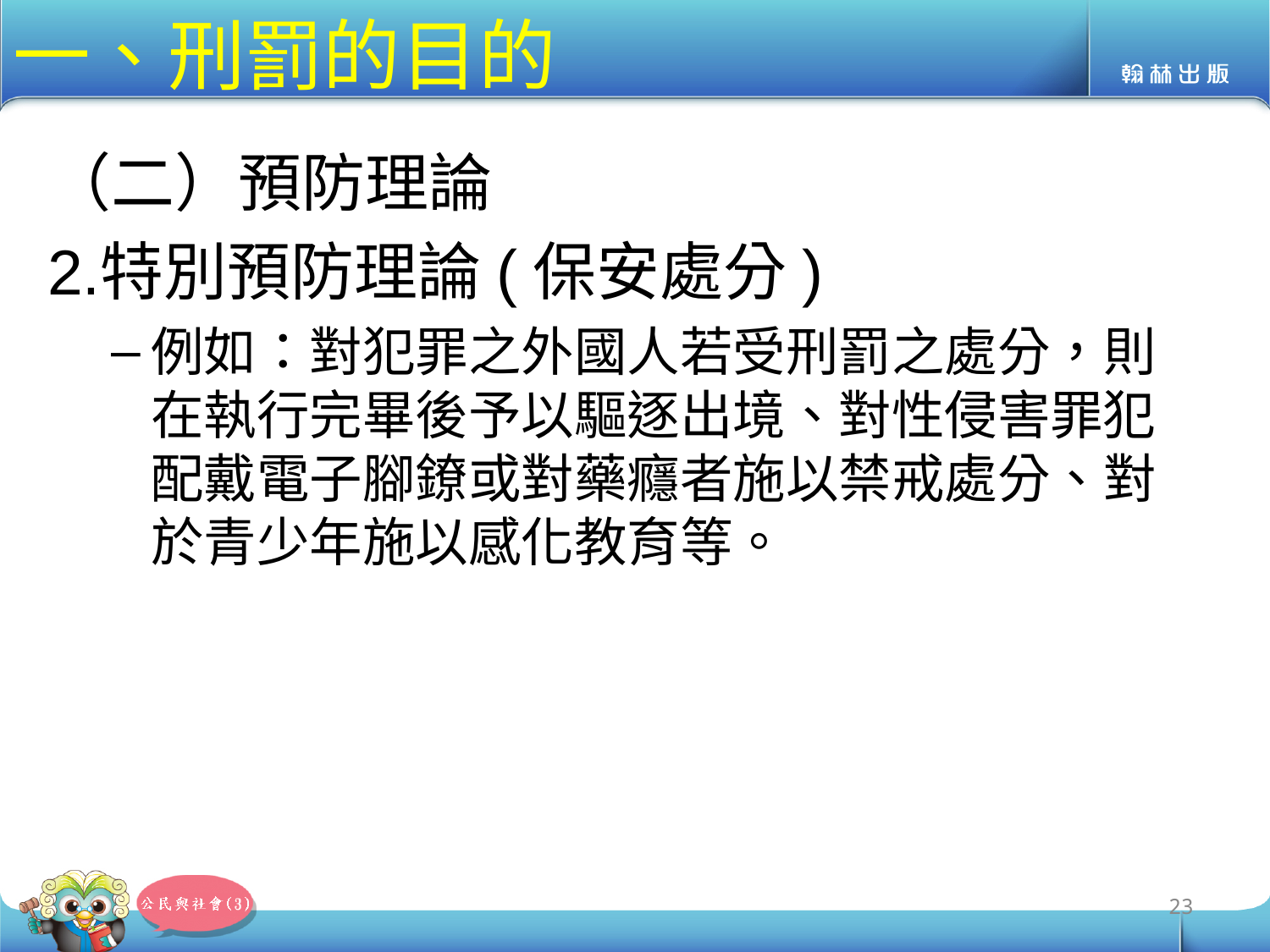

# 一、刑罰的目的
（二）預防理論
特別預防理論(保安處分)
例如：對犯罪之外國人若受刑罰之處分，則在執行完畢後予以驅逐出境、對性侵害罪犯配戴電子腳鐐或對藥癮者施以禁戒處分、對於青少年施以感化教育等。
23